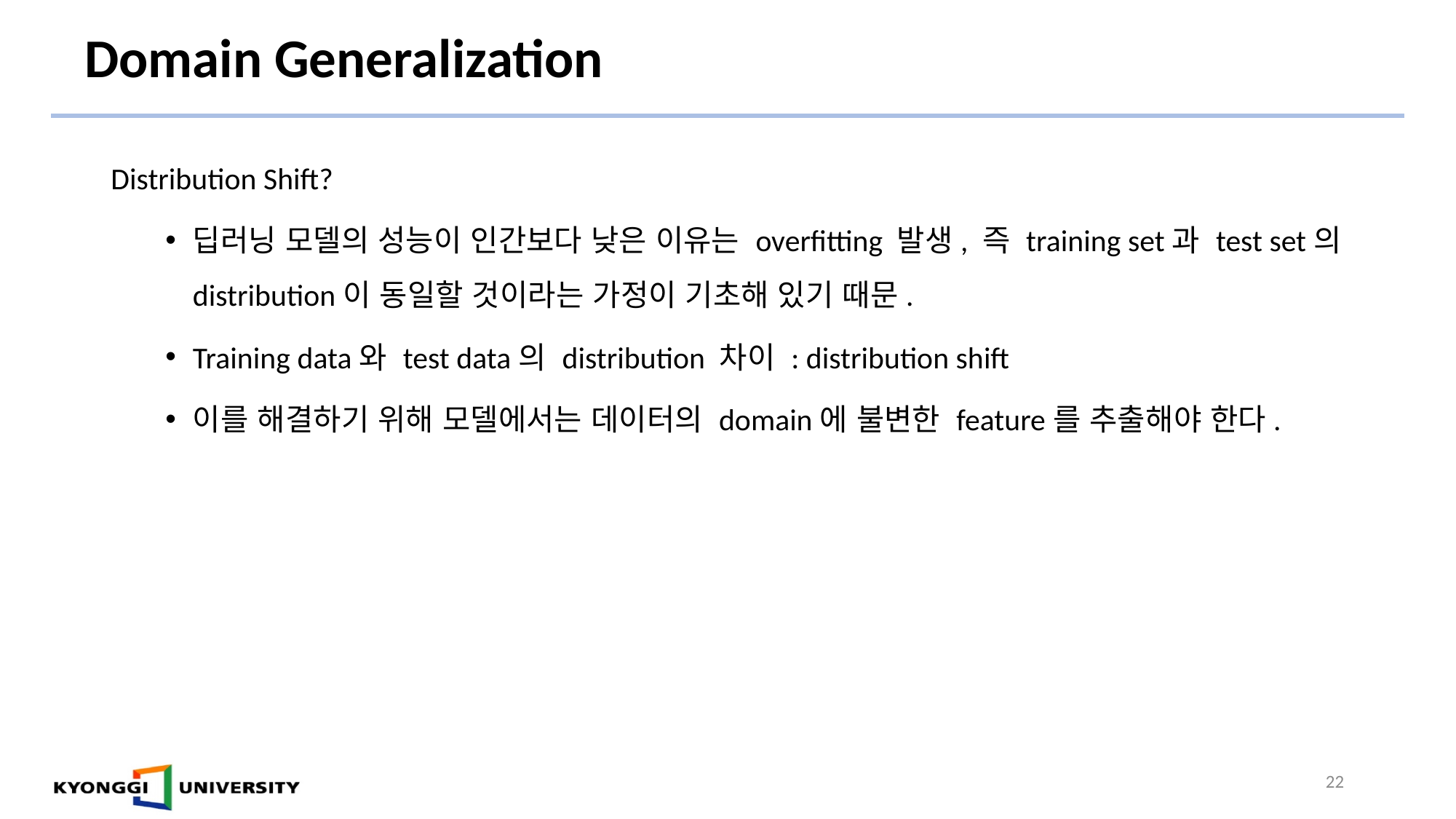

# Domain Generalization
Distribution Shift?
딥러닝 모델의 성능이 인간보다 낮은 이유는 overfitting 발생, 즉 training set과 test set의 distribution이 동일할 것이라는 가정이 기초해 있기 때문.
Training data와 test data의 distribution 차이 : distribution shift
이를 해결하기 위해 모델에서는 데이터의 domain에 불변한 feature를 추출해야 한다.

22